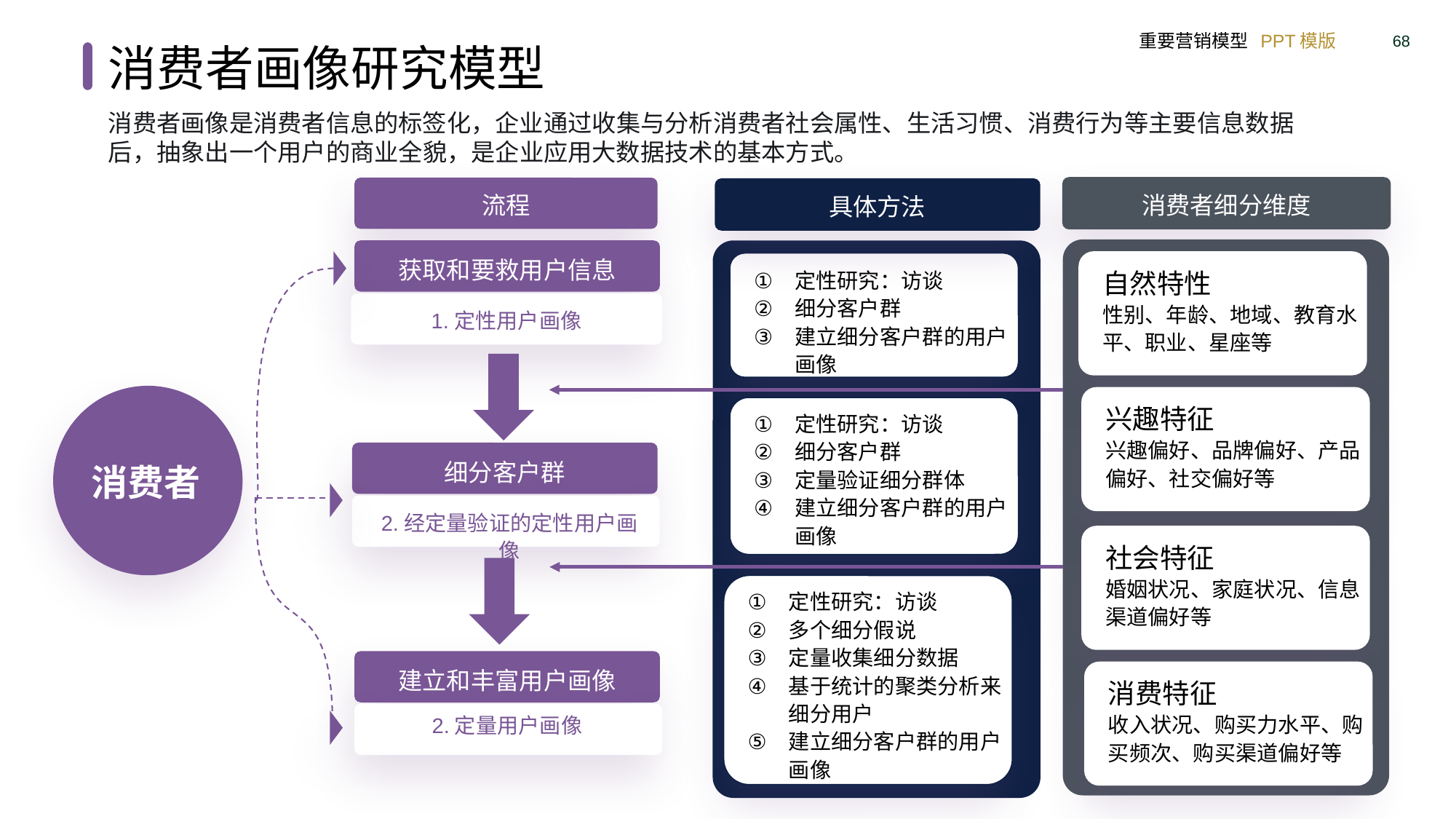

68
消费者画像研究模型
消费者画像是消费者信息的标签化，企业通过收集与分析消费者社会属性、生活习惯、消费行为等主要信息数据后，抽象出一个用户的商业全貌，是企业应用大数据技术的基本方式。

流程

消费者细分维度

具体方法

获取和要救用户信息

1.定性用户画像

自然特性
性别、年龄、地域、教育水平、职业、星座等

定性研究：访谈
细分客户群
建立细分客户群的用户画像

兴趣特征
兴趣偏好、品牌偏好、产品偏好、社交偏好等

定性研究：访谈
细分客户群
定量验证细分群体
建立细分客户群的用户画像

细分客户群

2.经定量验证的定性用户画像
消费者

社会特征
婚姻状况、家庭状况、信息渠道偏好等

定性研究：访谈
多个细分假说
定量收集细分数据
基于统计的聚类分析来细分用户
建立细分客户群的用户画像

建立和丰富用户画像

2.定量用户画像

消费特征
收入状况、购买力水平、购买频次、购买渠道偏好等